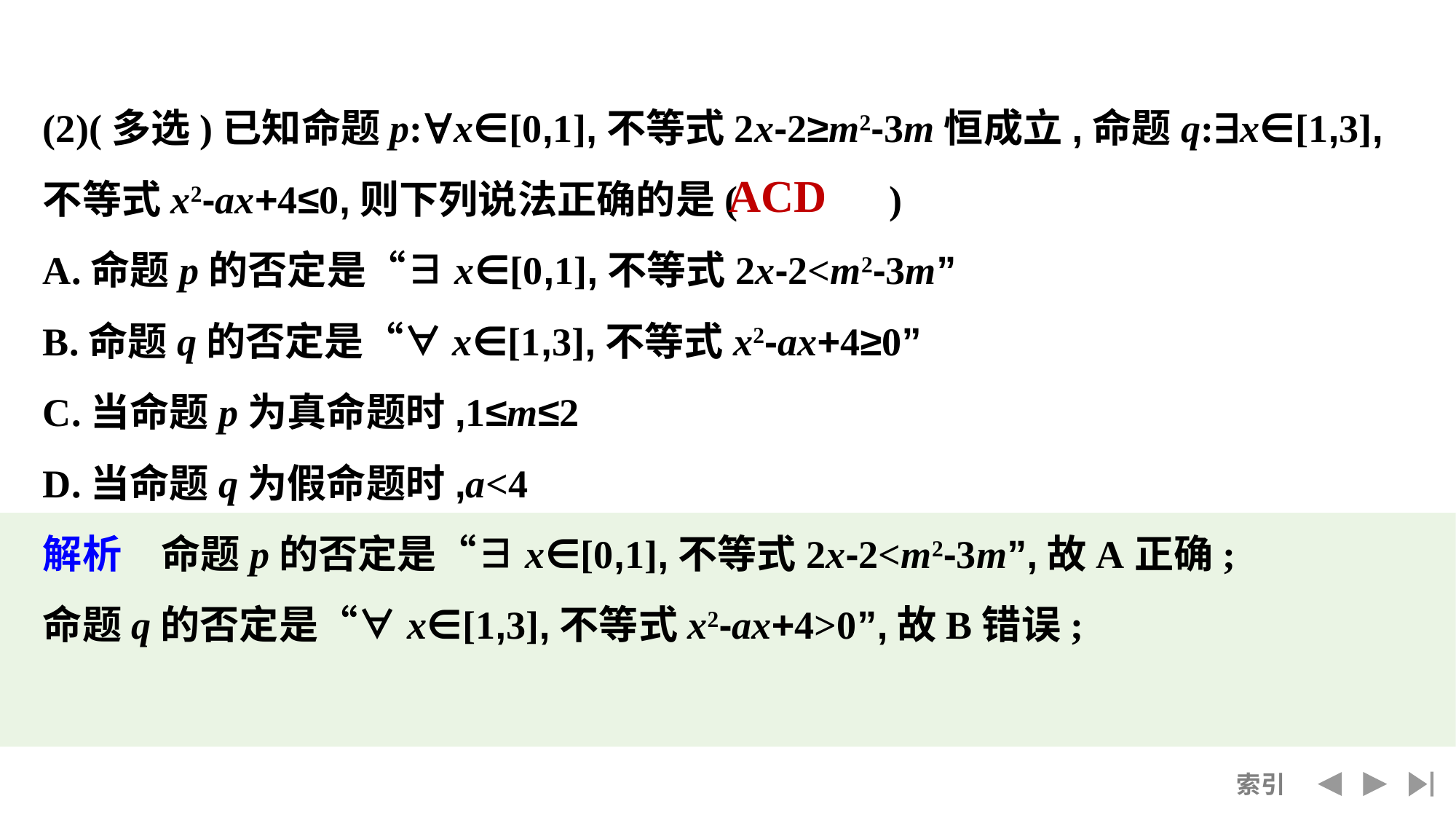

(2)(多选)已知命题p:∀x∈[0,1],不等式2x-2≥m2-3m恒成立,命题q:∃x∈[1,3],不等式x2-ax+4≤0,则下列说法正确的是(　      　)
A.命题p的否定是“∃x∈[0,1],不等式2x-2<m2-3m”
B.命题q的否定是“∀x∈[1,3],不等式x2-ax+4≥0”
C.当命题p为真命题时,1≤m≤2
D.当命题q为假命题时,a<4
解析　命题p的否定是“∃x∈[0,1],不等式2x-2<m2-3m”,故A正确;
命题q的否定是“∀x∈[1,3],不等式x2-ax+4>0”,故B错误;
ACD